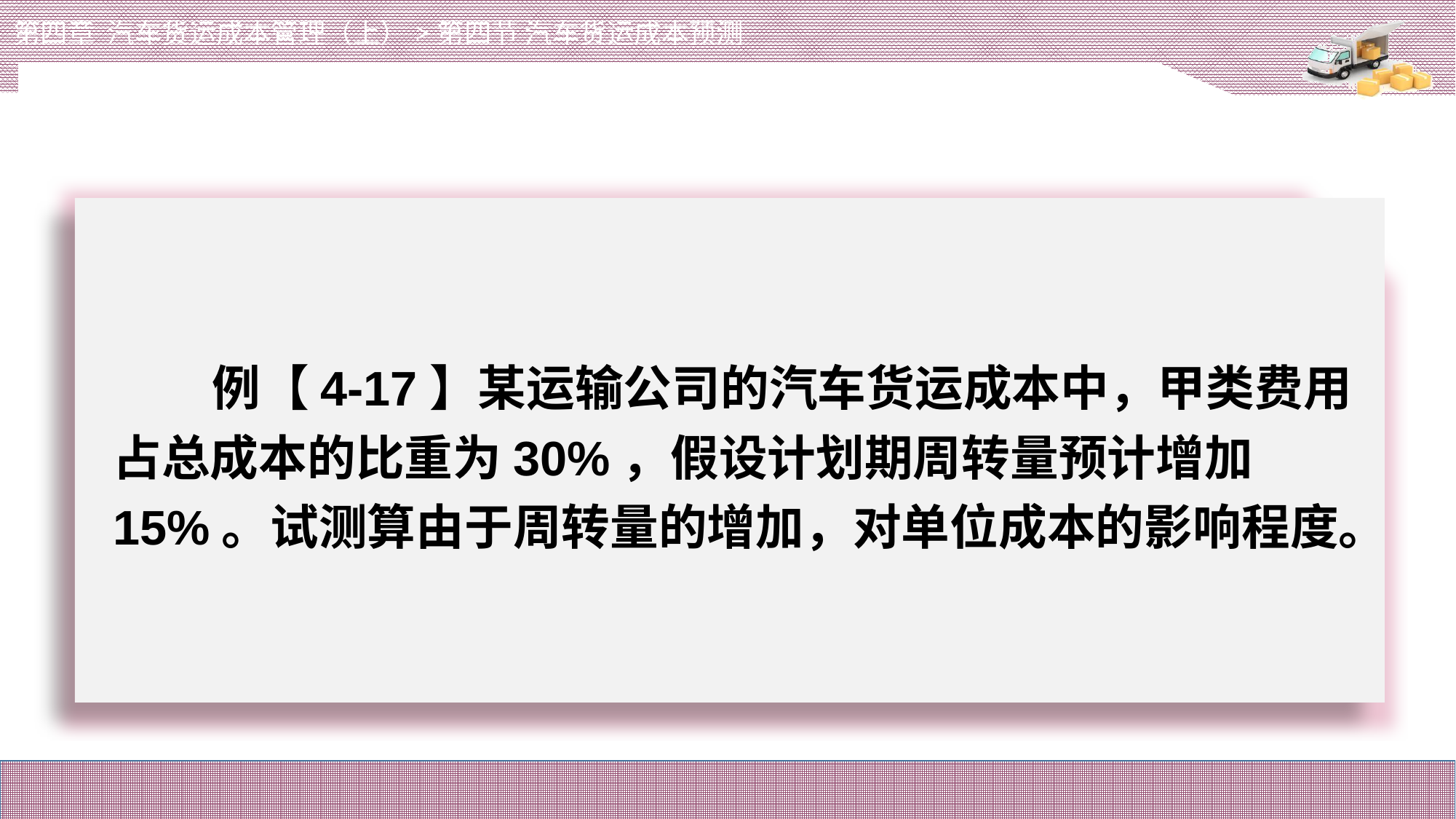

第四章  汽车货运成本管理（上）>第四节 汽车货运成本预测
# 例【4-17】某运输公司的汽车货运成本中，甲类费用占总成本的比重为30%，假设计划期周转量预计增加15%。试测算由于周转量的增加，对单位成本的影响程度。